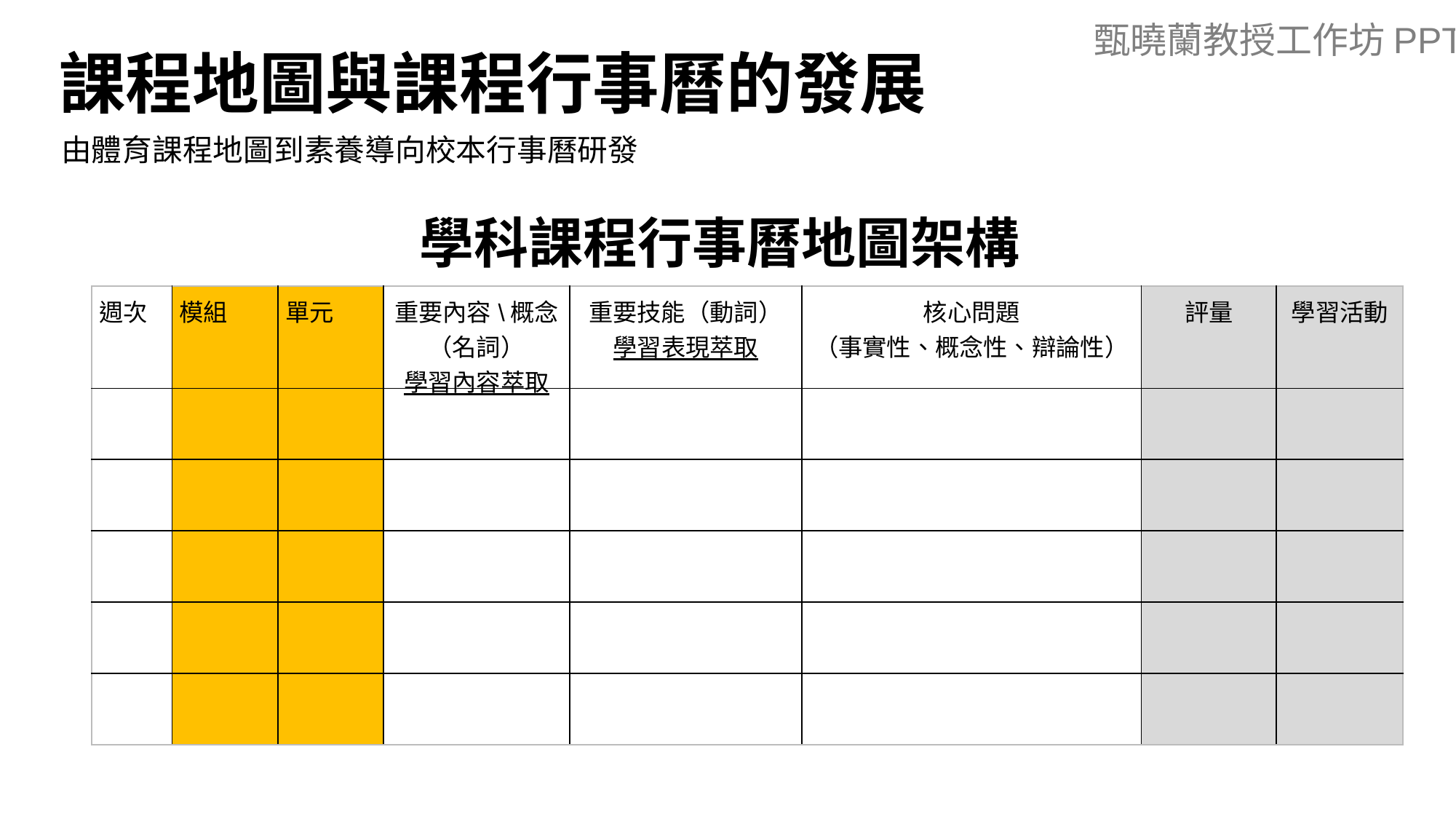

# 課程地圖與課程行事曆的發展
甄曉蘭教授工作坊PPT
由體育課程地圖到素養導向校本行事曆研發
學科課程行事曆地圖架構
| 週次 | 模組 | 單元 | 重要內容\概念（名詞） 學習內容萃取 | 重要技能（動詞） 學習表現萃取 | 核心問題 （事實性、概念性、辯論性） | 評量 | 學習活動 |
| --- | --- | --- | --- | --- | --- | --- | --- |
|  |  |  |  |  |  |  |  |
|  |  |  |  |  |  |  |  |
|  |  |  |  |  |  |  |  |
|  |  |  |  |  |  |  |  |
|  |  |  |  |  |  |  |  |